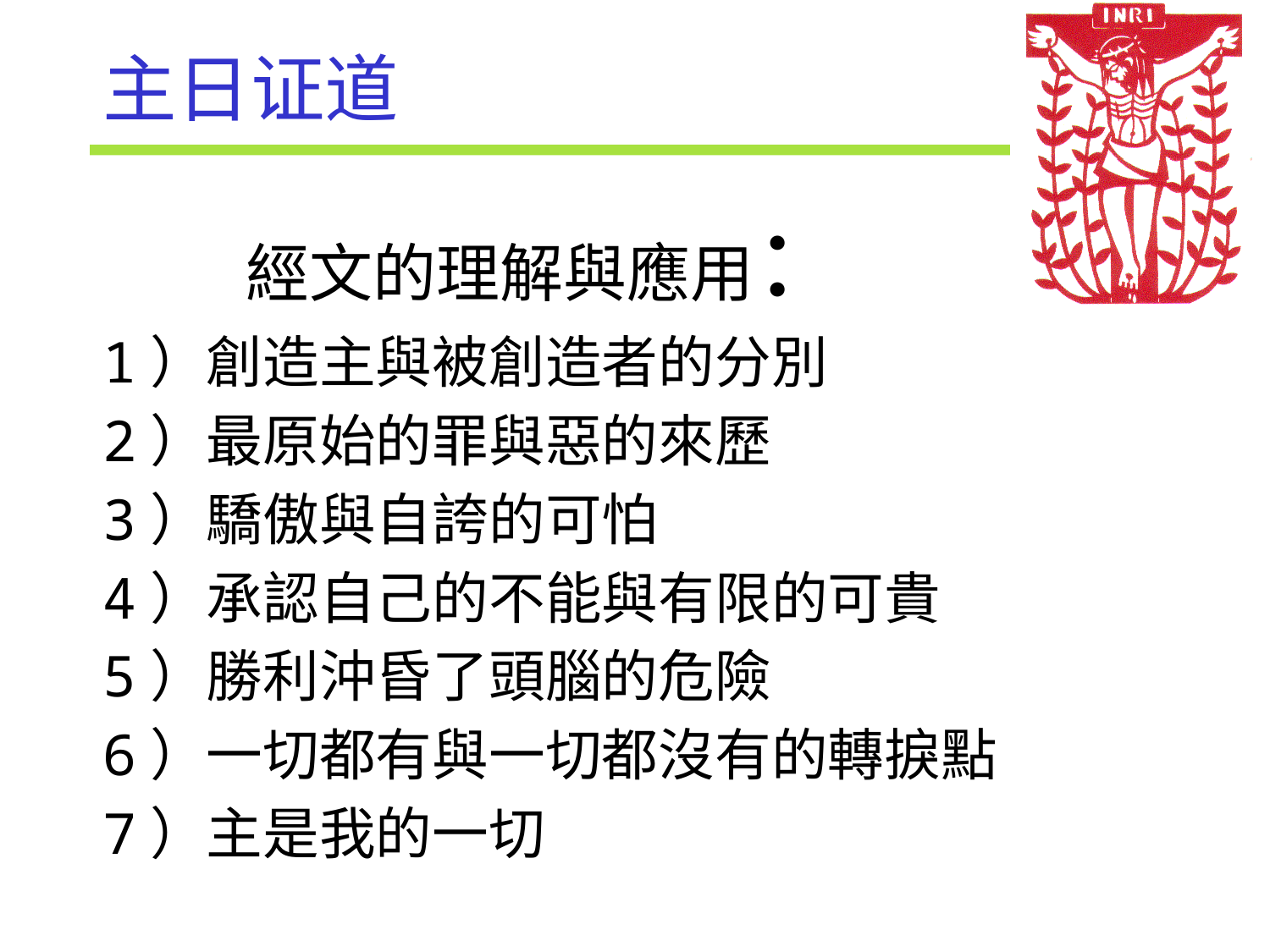

# 主日证道
經文的理解與應用：
1）創造主與被創造者的分別
2）最原始的罪與惡的來歷
3）驕傲與自誇的可怕
4）承認自己的不能與有限的可貴
5）勝利沖昏了頭腦的危險
6）一切都有與一切都沒有的轉捩點
7）主是我的一切